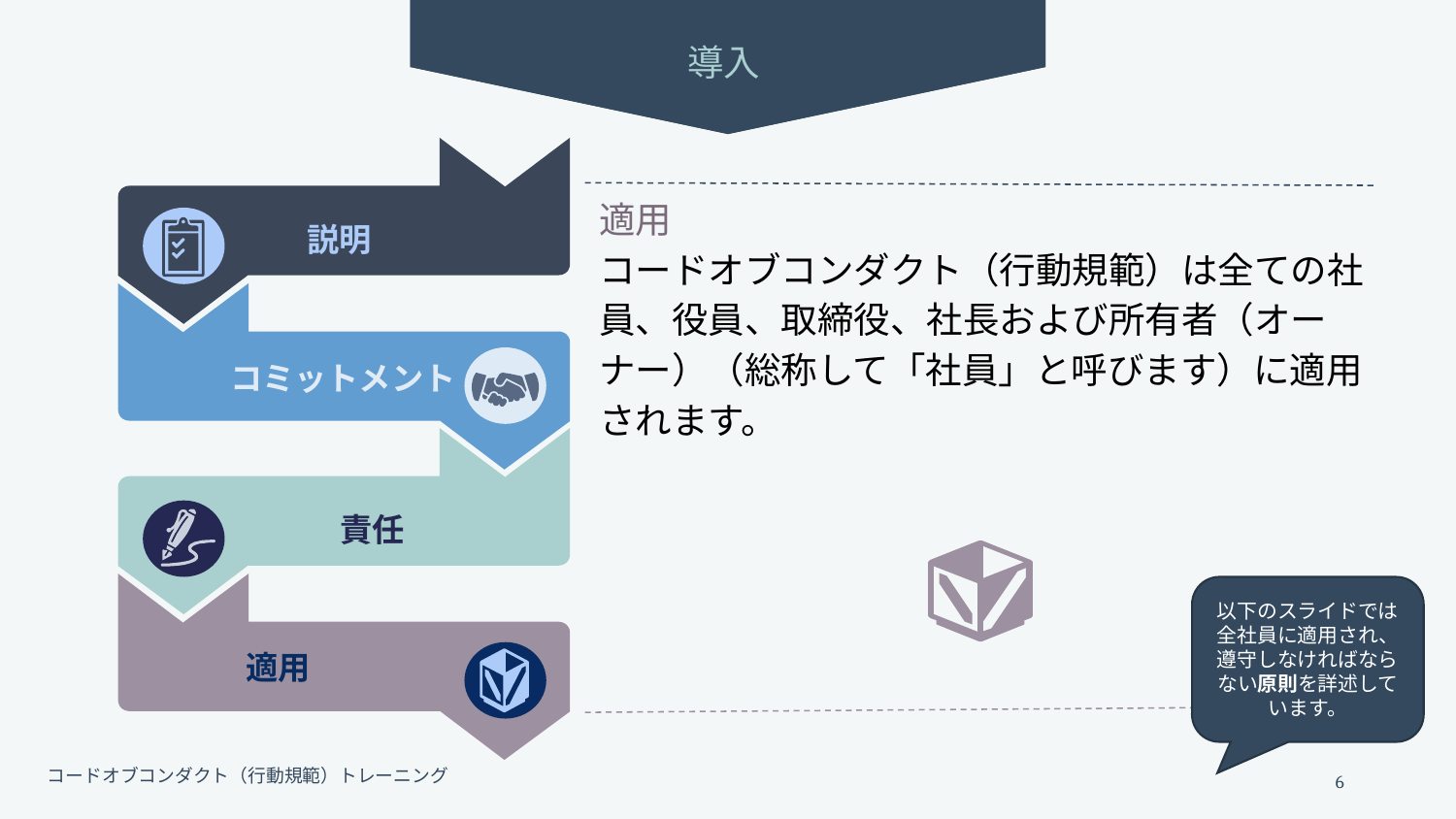

導入

説明

コミットメント

責任

適用
適用
コードオブコンダクト（行動規範）は全ての社員、役員、取締役、社長および所有者（オーナー）（総称して「社員」と呼びます）に適用されます。

以下のスライドでは全社員に適用され、遵守しなければならない原則を詳述しています。

6